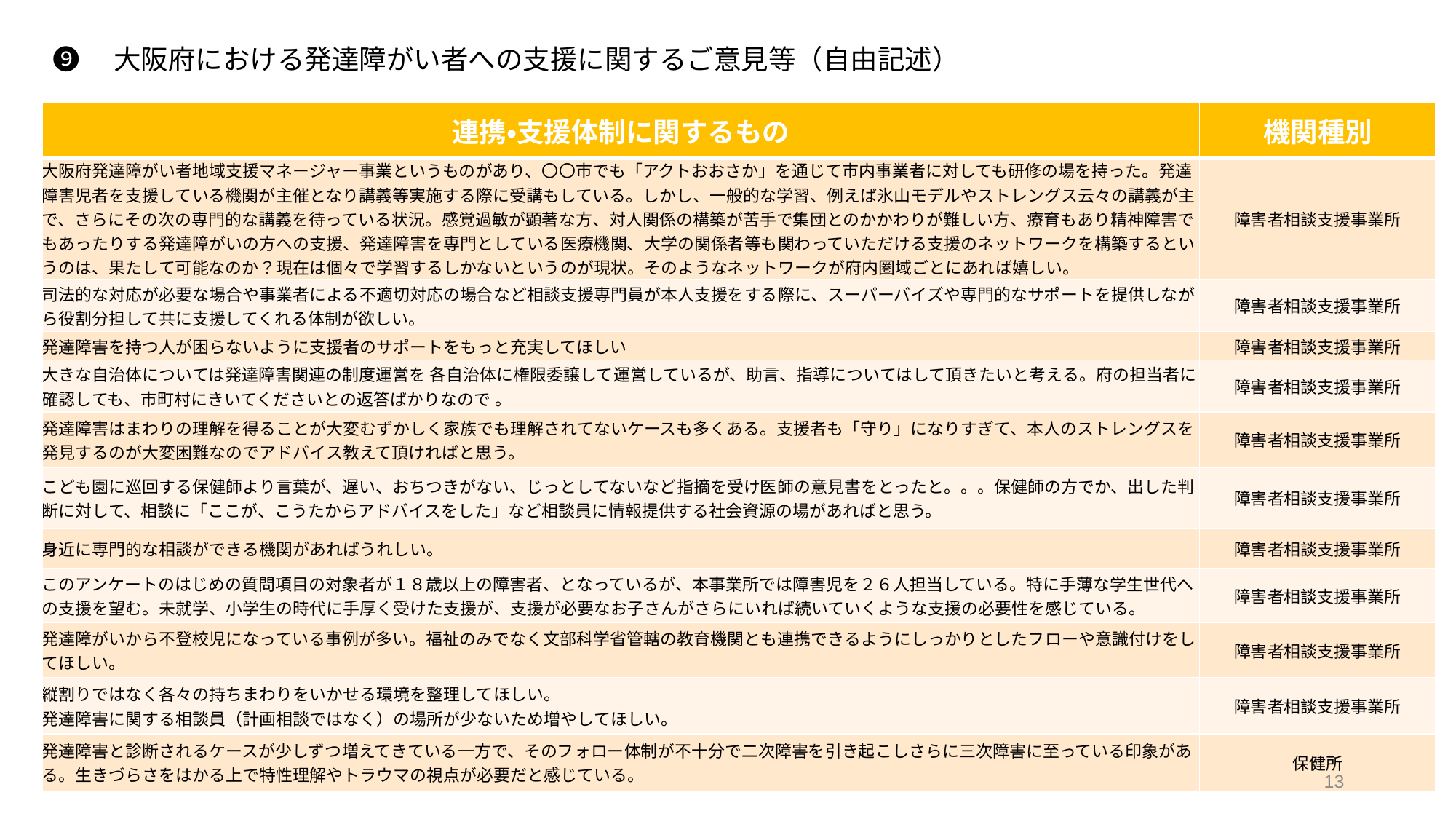

❾　大阪府における発達障がい者への支援に関するご意見等（自由記述）
| 連携・支援体制に関するもの | 機関種別 |
| --- | --- |
| 大阪府発達障がい者地域支援マネージャー事業というものがあり、〇〇市でも「アクトおおさか」を通じて市内事業者に対しても研修の場を持った。発達障害児者を支援している機関が主催となり講義等実施する際に受講もしている。しかし、一般的な学習、例えば氷山モデルやストレングス云々の講義が主で、さらにその次の専門的な講義を待っている状況。感覚過敏が顕著な方、対人関係の構築が苦手で集団とのかかわりが難しい方、療育もあり精神障害でもあったりする発達障がいの方への支援、発達障害を専門としている医療機関、大学の関係者等も関わっていただける支援のネットワークを構築するというのは、果たして可能なのか？現在は個々で学習するしかないというのが現状。そのようなネットワークが府内圏域ごとにあれば嬉しい。 | 障害者相談支援事業所 |
| 司法的な対応が必要な場合や事業者による不適切対応の場合など相談支援専門員が本人支援をする際に、スーパーバイズや専門的なサポートを提供しながら役割分担して共に支援してくれる体制が欲しい。 | 障害者相談支援事業所 |
| 発達障害を持つ人が困らないように支援者のサポートをもっと充実してほしい | 障害者相談支援事業所 |
| 大きな自治体については発達障害関連の制度運営を 各自治体に権限委譲して運営しているが、助言、指導についてはして頂きたいと考える。府の担当者に確認しても、市町村にきいてくださいとの返答ばかりなので 。 | 障害者相談支援事業所 |
| 発達障害はまわりの理解を得ることが大変むずかしく家族でも理解されてないケースも多くある。支援者も「守り」になりすぎて、本人のストレングスを発見するのが大変困難なのでアドバイス教えて頂ければと思う。 | 障害者相談支援事業所 |
| こども園に巡回する保健師より言葉が、遅い、おちつきがない、じっとしてないなど指摘を受け医師の意見書をとったと。。。保健師の方でか、出した判断に対して、相談に「ここが、こうたからアドバイスをした」など相談員に情報提供する社会資源の場があればと思う。 | 障害者相談支援事業所 |
| 身近に専門的な相談ができる機関があればうれしい。 | 障害者相談支援事業所 |
| このアンケートのはじめの質問項目の対象者が１８歳以上の障害者、となっているが、本事業所では障害児を２６人担当している。特に手薄な学生世代への支援を望む。未就学、小学生の時代に手厚く受けた支援が、支援が必要なお子さんがさらにいれば続いていくような支援の必要性を感じている。 | 障害者相談支援事業所 |
| 発達障がいから不登校児になっている事例が多い。福祉のみでなく文部科学省管轄の教育機関とも連携できるようにしっかりとしたフローや意識付けをしてほしい。 | 障害者相談支援事業所 |
| 縦割りではなく各々の持ちまわりをいかせる環境を整理してほしい。 発達障害に関する相談員（計画相談ではなく）の場所が少ないため増やしてほしい。 | 障害者相談支援事業所 |
| 発達障害と診断されるケースが少しずつ増えてきている一方で、そのフォロー体制が不十分で二次障害を引き起こしさらに三次障害に至っている印象がある。生きづらさをはかる上で特性理解やトラウマの視点が必要だと感じている。 | 保健所 |
13